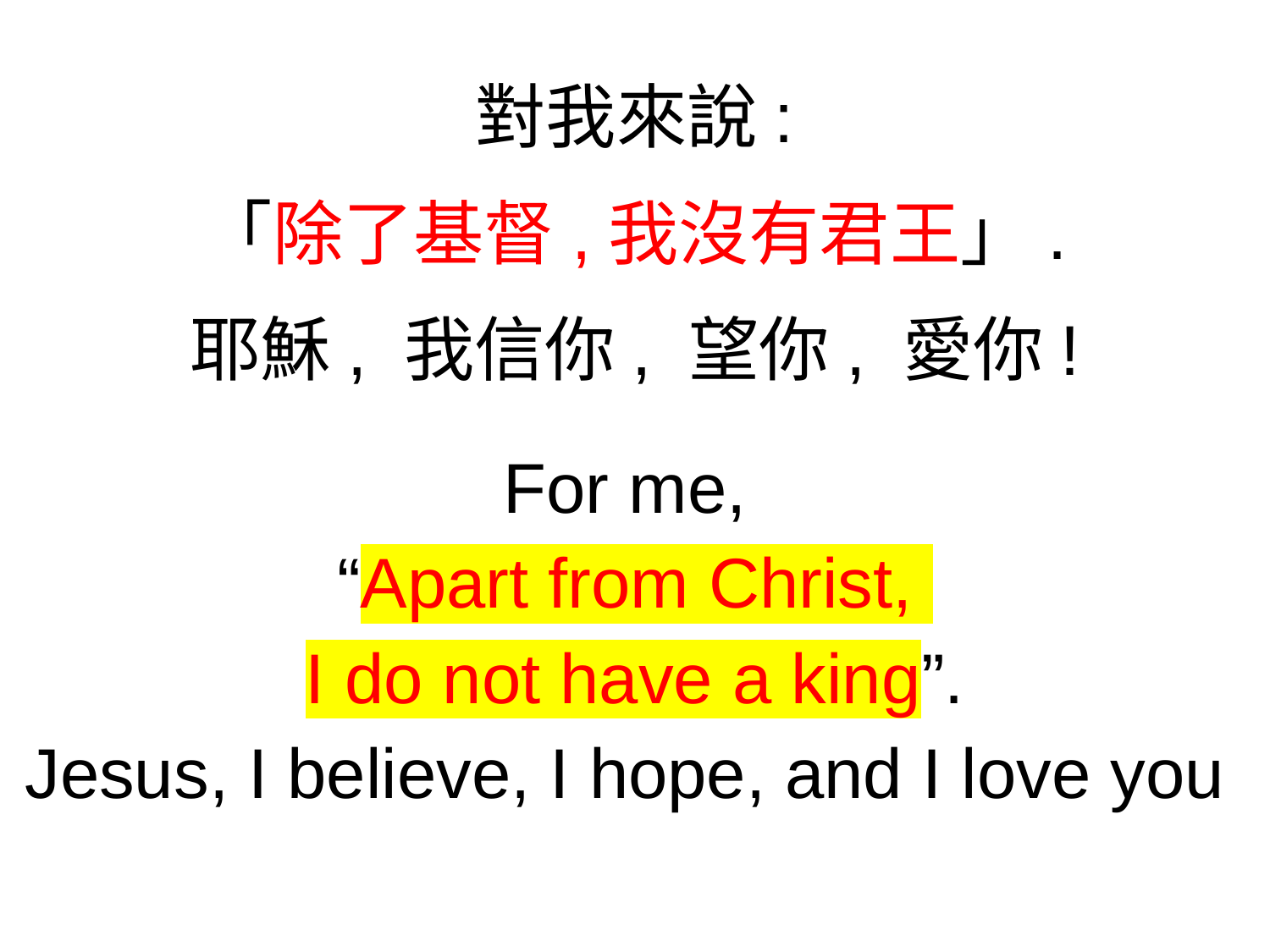

對我來說:
「除了基督,我沒有君王」.
耶穌, 我信你, 望你, 愛你!
For me,
“Apart from Christ,
I do not have a king”.
Jesus, I believe, I hope, and I love you